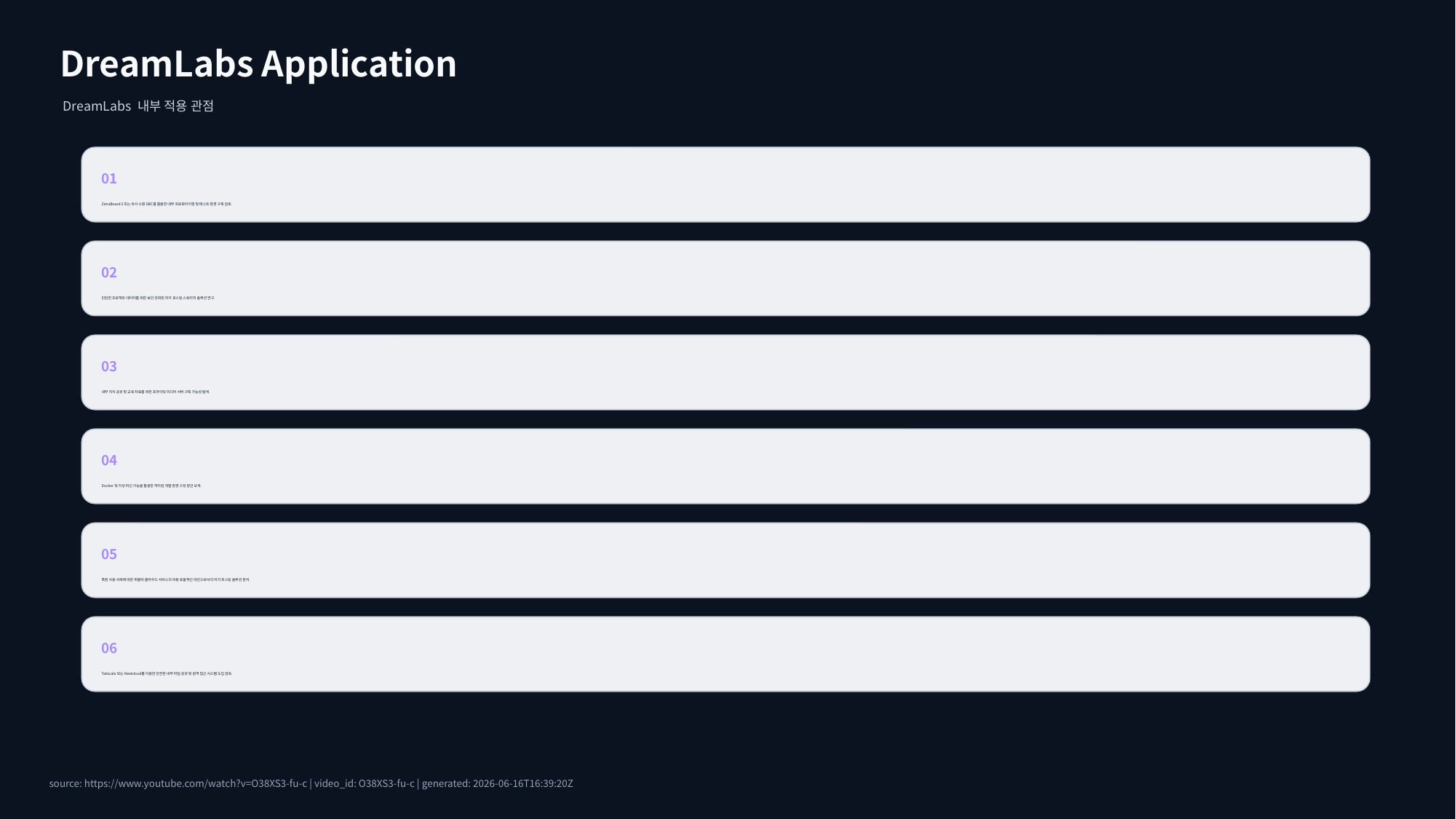

DreamLabs Application
DreamLabs 내부 적용 관점

01
ZimaBoard 2 또는 유사 소형 SBC를 활용한 내부 프로토타이핑 및 테스트 환경 구축 검토.

02
민감한 프로젝트 데이터를 위한 보안 강화된 자가 호스팅 스토리지 솔루션 연구.

03
내부 지식 공유 및 교육 자료를 위한 프라이빗 미디어 서버 구축 가능성 탐색.

04
Docker 및 가상 머신 기능을 활용한 격리된 개발 환경 구성 방안 모색.

05
특정 사용 사례에 대한 퍼블릭 클라우드 서비스의 비용 효율적인 대안으로서의 자가 호스팅 솔루션 분석.

06
Tailscale 또는 Nextcloud를 이용한 안전한 내부 파일 공유 및 원격 접근 시스템 도입 검토.
source: https://www.youtube.com/watch?v=O38XS3-fu-c | video_id: O38XS3-fu-c | generated: 2026-06-16T16:39:20Z